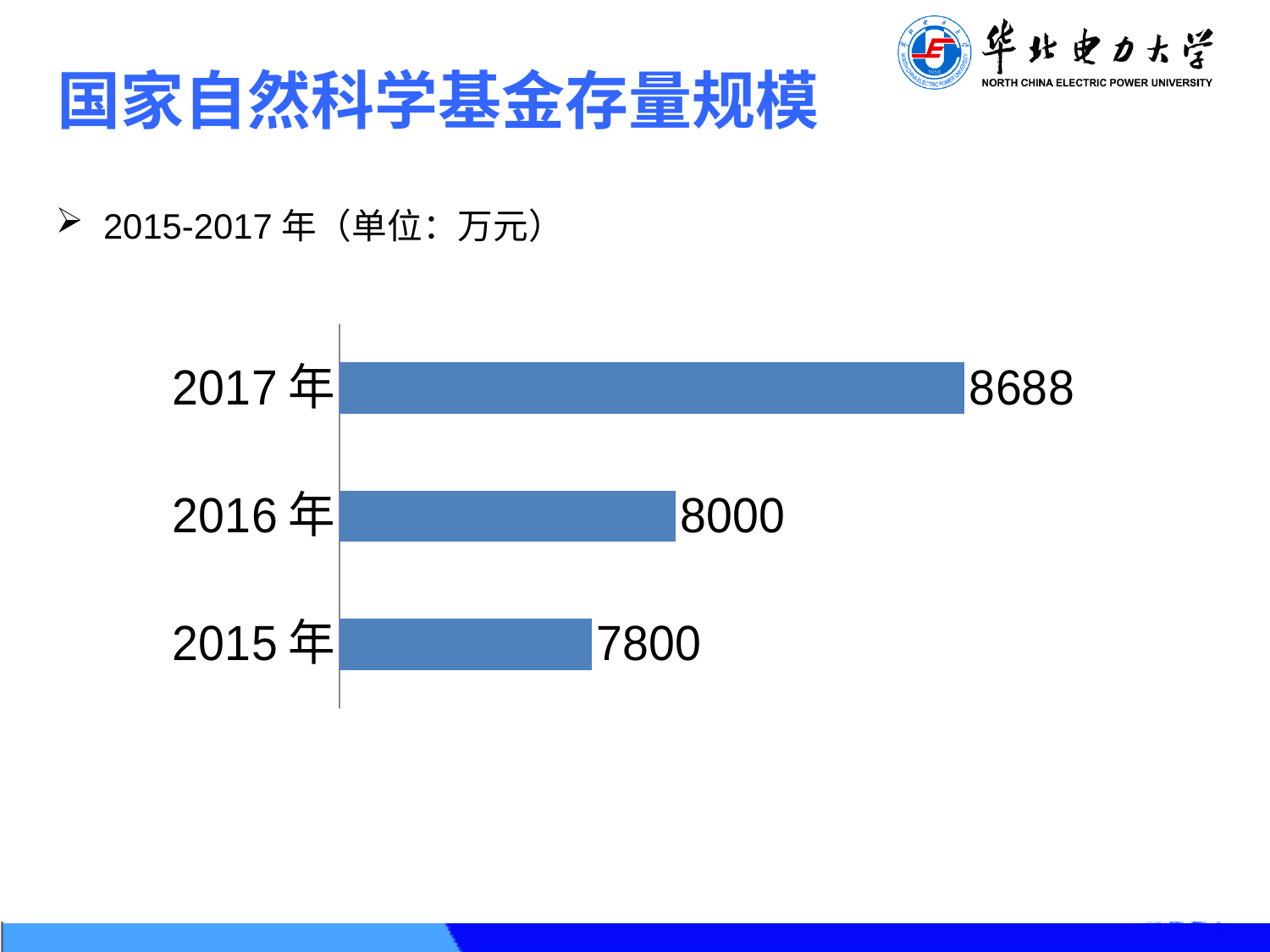

国家自然科学基金存量规模
2015-2017年（单位：万元）

### Chart

| Category | 存量自然基金 |
|---|---|
| 2015年 | 7800.0 |
| 2016年 | 8000.0 |
| 2017年 | 8688.0 |